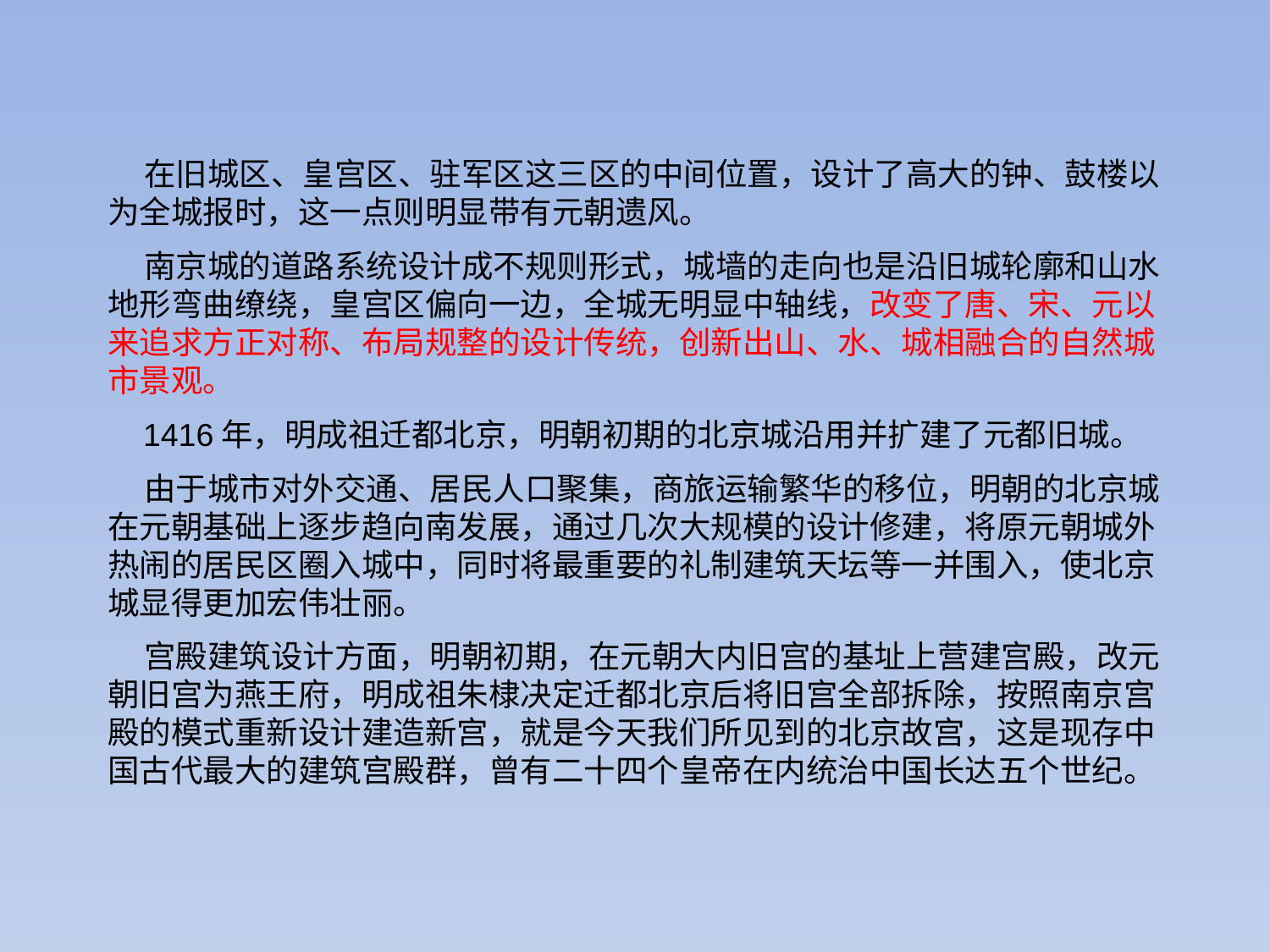

在旧城区、皇宫区、驻军区这三区的中间位置，设计了高大的钟、鼓楼以为全城报时，这一点则明显带有元朝遗风。
    南京城的道路系统设计成不规则形式，城墙的走向也是沿旧城轮廓和山水地形弯曲缭绕，皇宫区偏向一边，全城无明显中轴线，改变了唐、宋、元以来追求方正对称、布局规整的设计传统，创新出山、水、城相融合的自然城市景观。
    1416年，明成祖迁都北京，明朝初期的北京城沿用并扩建了元都旧城。
    由于城市对外交通、居民人口聚集，商旅运输繁华的移位，明朝的北京城在元朝基础上逐步趋向南发展，通过几次大规模的设计修建，将原元朝城外热闹的居民区圈入城中，同时将最重要的礼制建筑天坛等一并围入，使北京城显得更加宏伟壮丽。
    宫殿建筑设计方面，明朝初期，在元朝大内旧宫的基址上营建宫殿，改元朝旧宫为燕王府，明成祖朱棣决定迁都北京后将旧宫全部拆除，按照南京宫殿的模式重新设计建造新宫，就是今天我们所见到的北京故宫，这是现存中国古代最大的建筑宫殿群，曾有二十四个皇帝在内统治中国长达五个世纪。